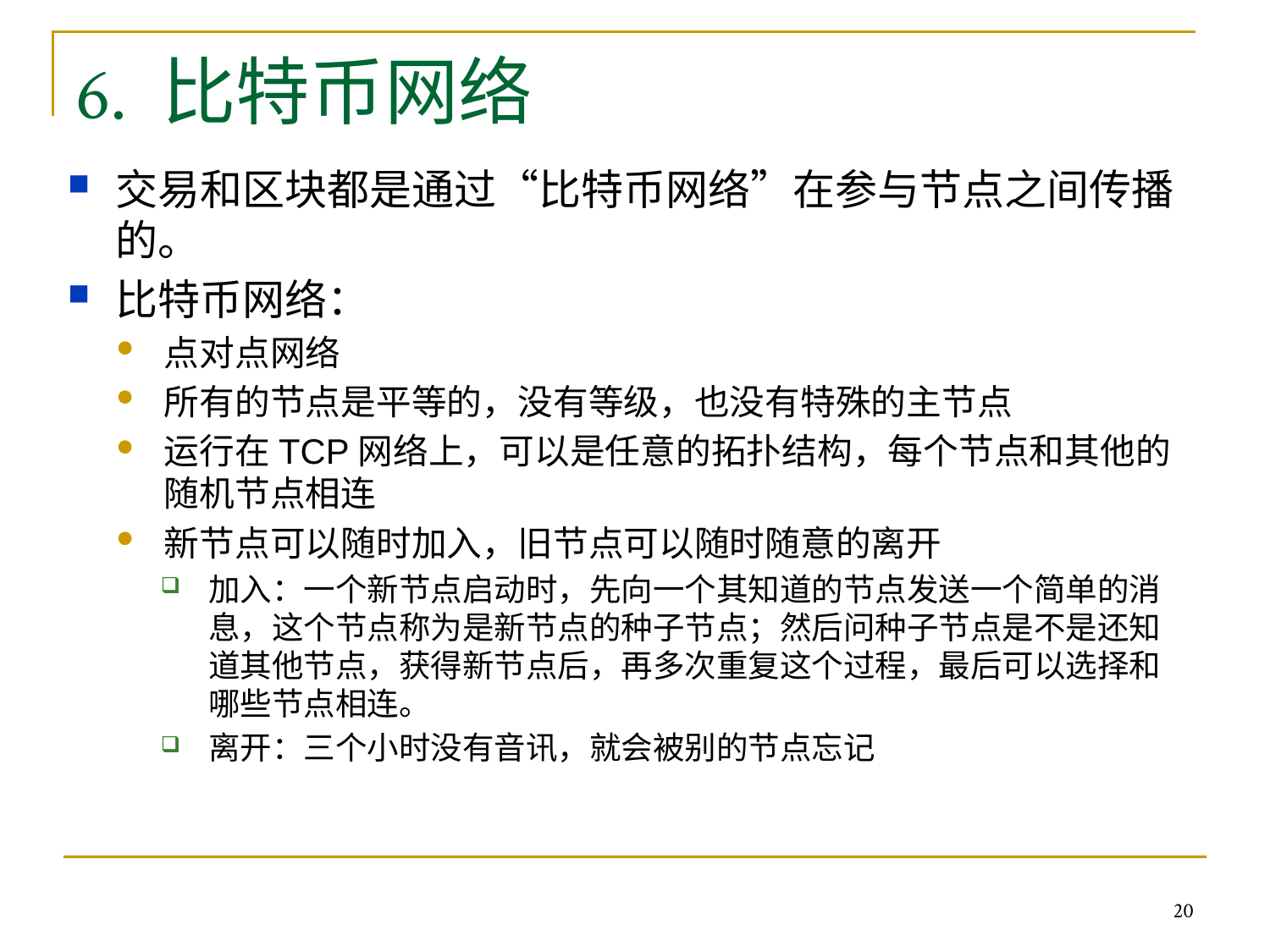

6. 比特币网络
交易和区块都是通过“比特币网络”在参与节点之间传播的。
比特币网络：
点对点网络
所有的节点是平等的，没有等级，也没有特殊的主节点
运行在TCP网络上，可以是任意的拓扑结构，每个节点和其他的随机节点相连
新节点可以随时加入，旧节点可以随时随意的离开
加入：一个新节点启动时，先向一个其知道的节点发送一个简单的消息，这个节点称为是新节点的种子节点；然后问种子节点是不是还知道其他节点，获得新节点后，再多次重复这个过程，最后可以选择和哪些节点相连。
离开：三个小时没有音讯，就会被别的节点忘记
20